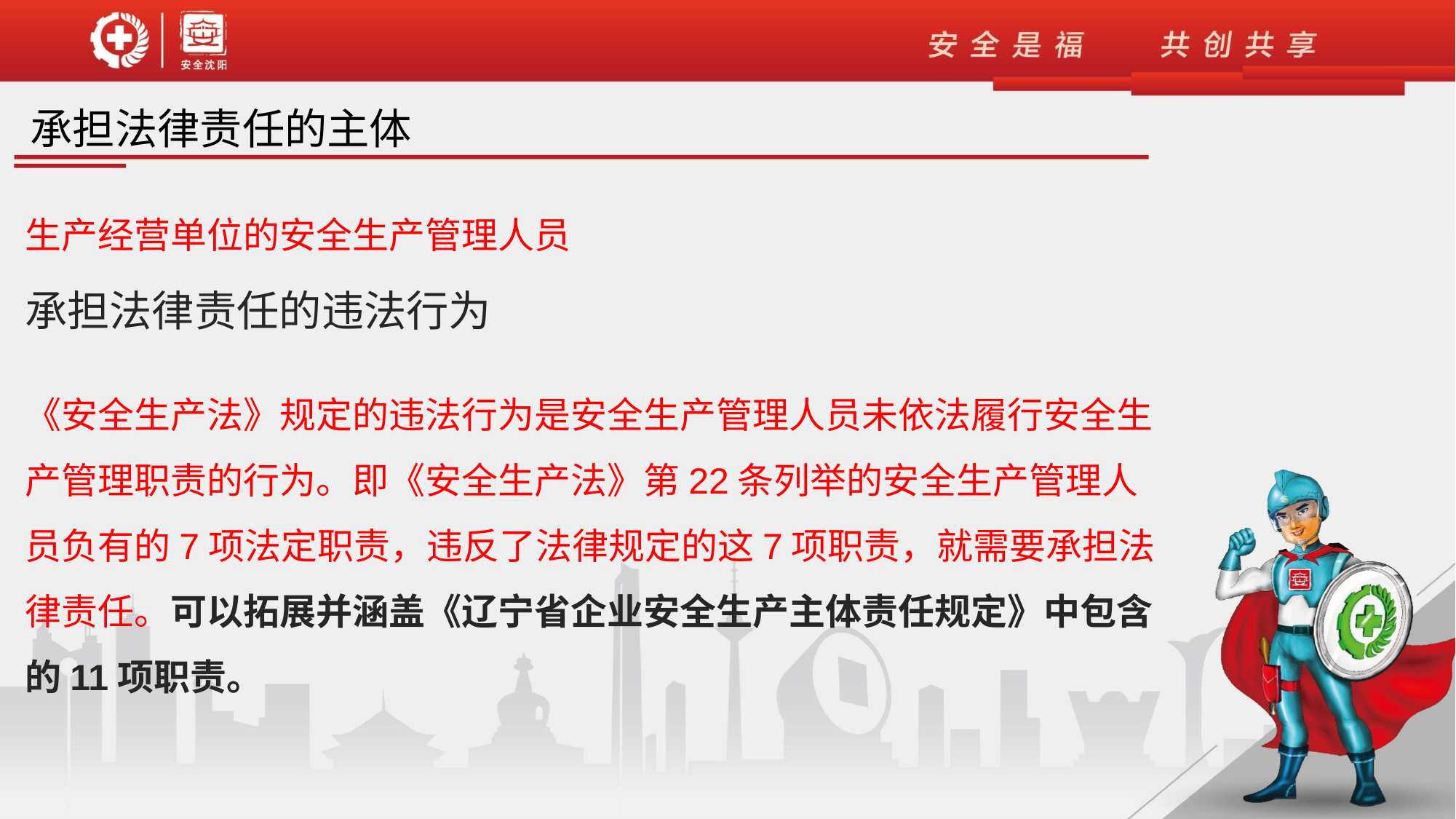

承担法律责任的主体

生产经营单位的安全生产管理人员
承担法律责任的违法行为
《安全生产法》规定的违法行为是安全生产管理人员未依法履行安全生产管理职责的行为。即《安全生产法》第22条列举的安全生产管理人员负有的7项法定职责，违反了法律规定的这7项职责，就需要承担法律责任。可以拓展并涵盖《辽宁省企业安全生产主体责任规定》中包含的11项职责。